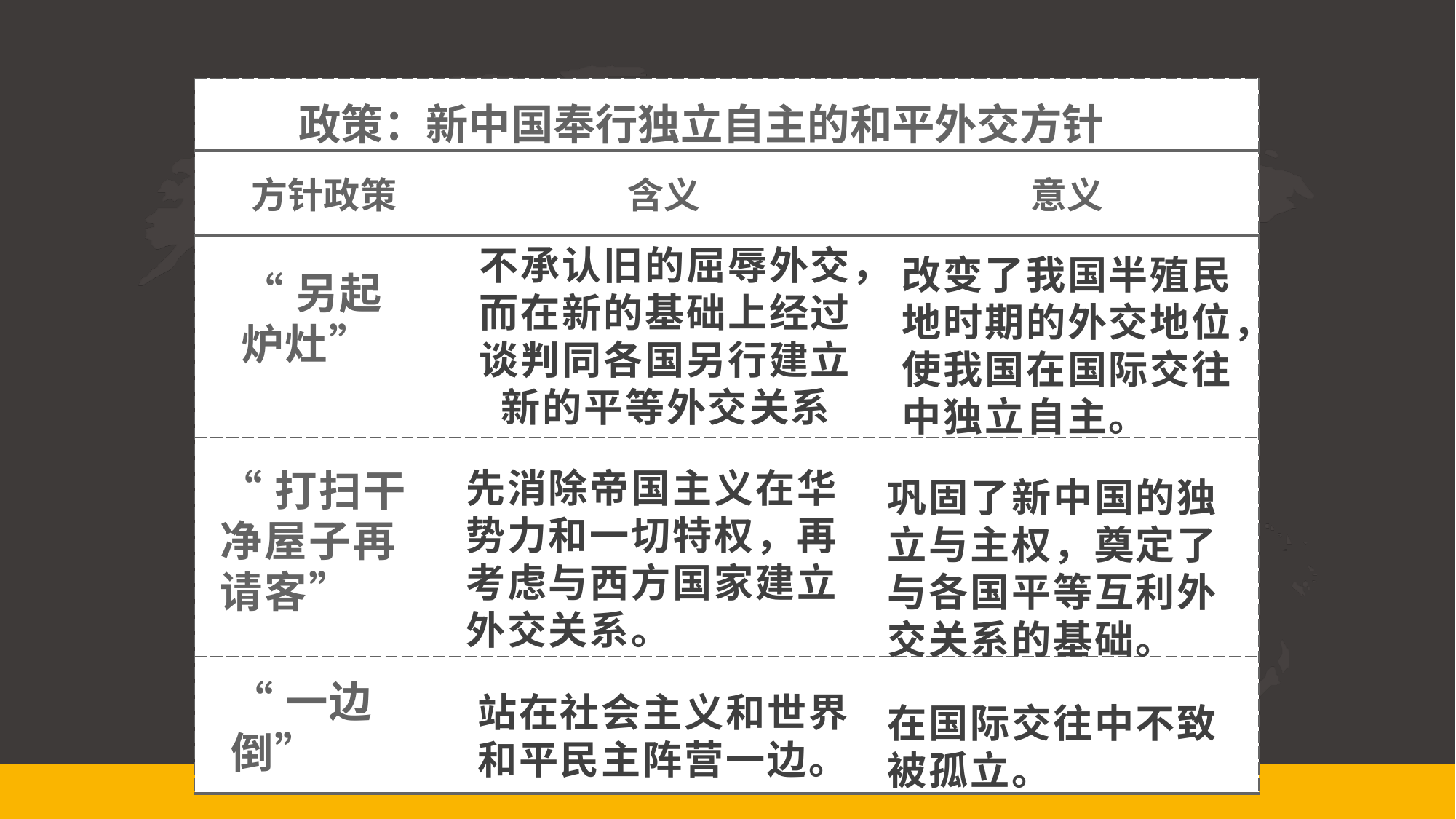

|  |  |  |
| --- | --- | --- |
| 方针政策 | 含义 | 意义 |
|  |  |  |
|  |  |  |
|  |  |  |
政策：新中国奉行独立自主的和平外交方针
不承认旧的屈辱外交，而在新的基础上经过谈判同各国另行建立新的平等外交关系
改变了我国半殖民地时期的外交地位，使我国在国际交往中独立自主。
“另起炉灶”
先消除帝国主义在华势力和一切特权，再考虑与西方国家建立外交关系。
“打扫干净屋子再请客”
巩固了新中国的独立与主权，奠定了与各国平等互利外交关系的基础。
“一边倒”
站在社会主义和世界和平民主阵营一边。
在国际交往中不致被孤立。